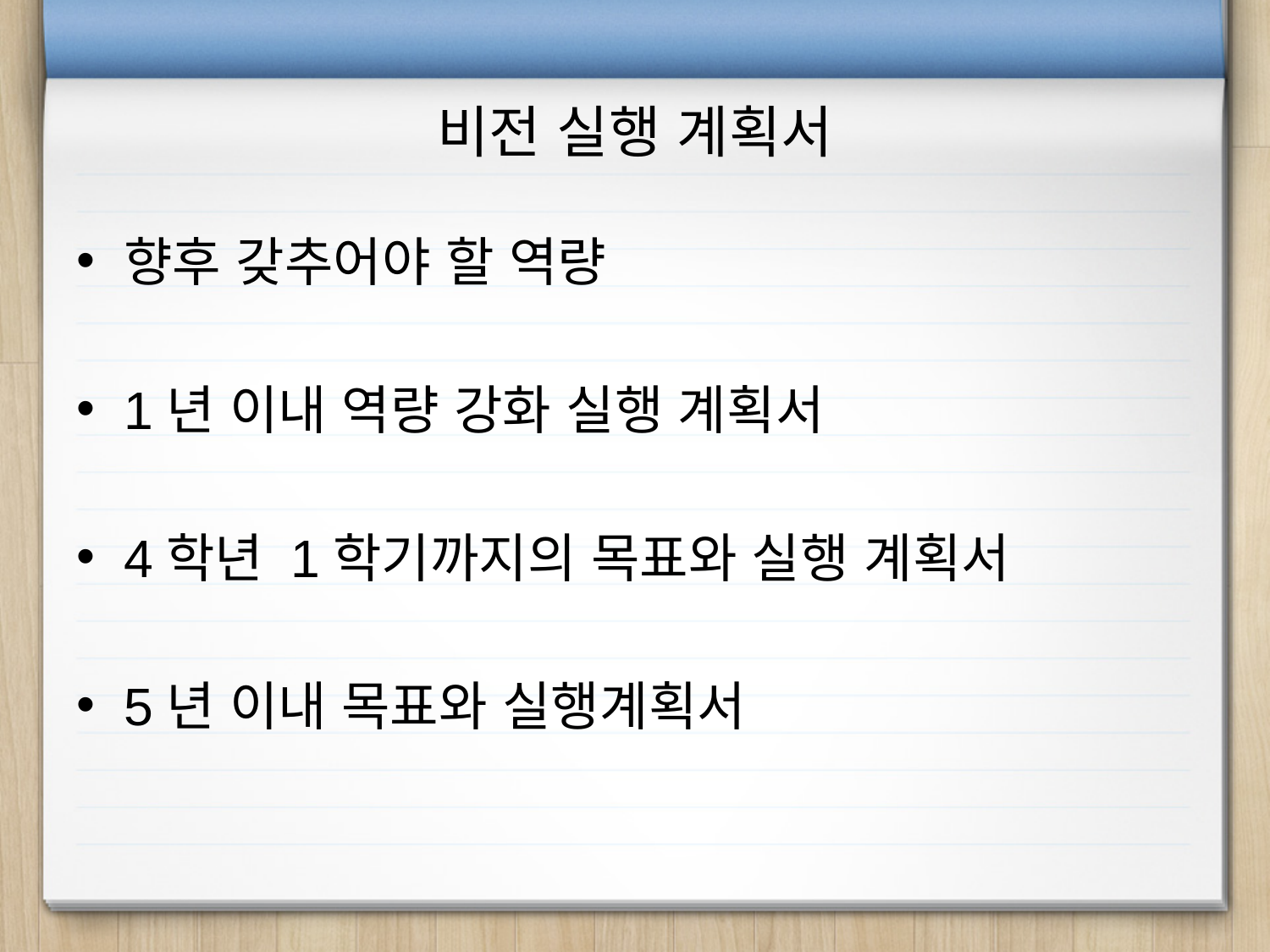

# 비전 실행 계획서
향후 갖추어야 할 역량

1년 이내 역량 강화 실행 계획서

4학년 1학기까지의 목표와 실행 계획서

5년 이내 목표와 실행계획서